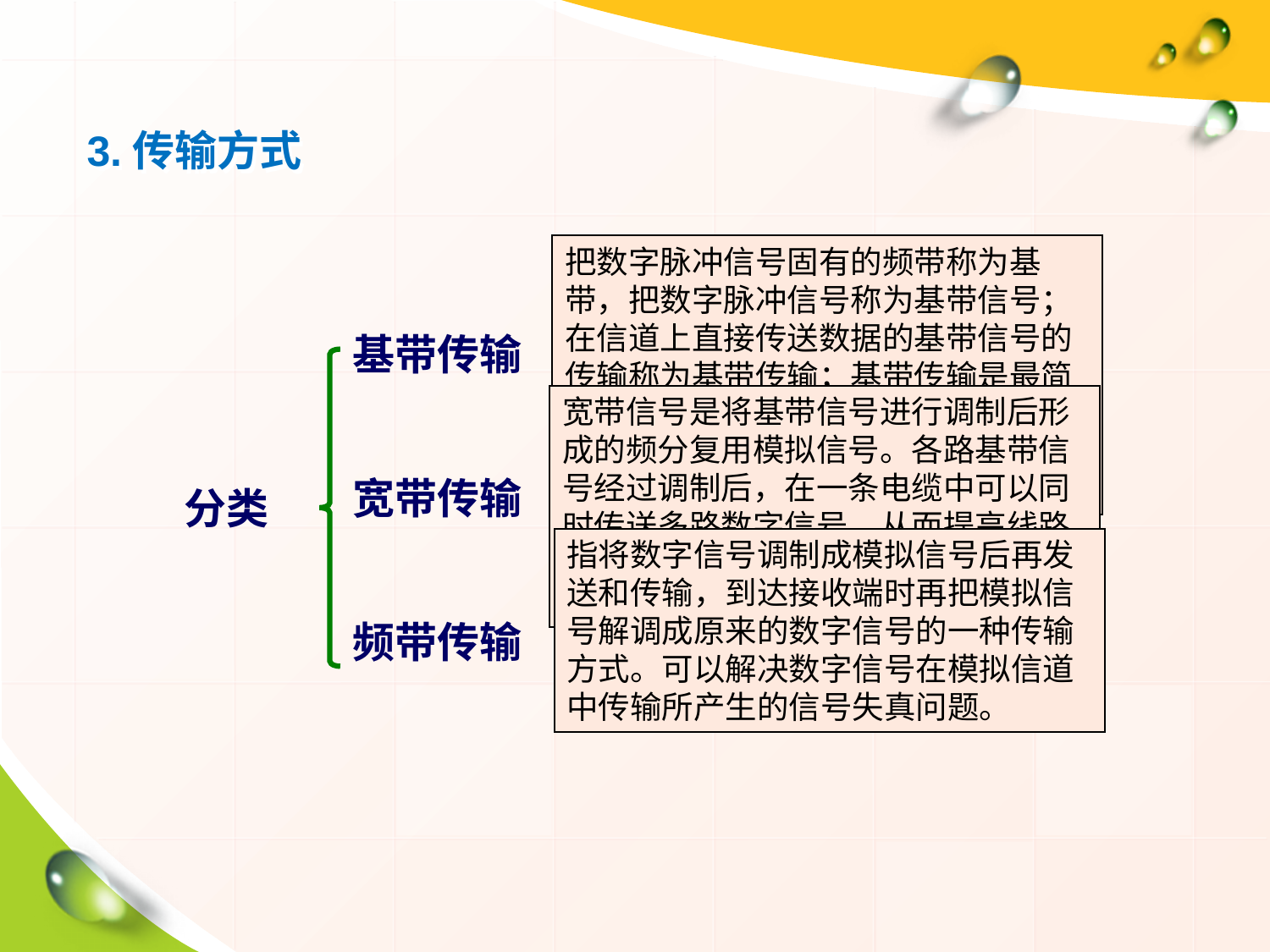

# 3.传输方式

把数字脉冲信号固有的频带称为基带，把数字脉冲信号称为基带信号；在信道上直接传送数据的基带信号的传输称为基带传输；基带传输是最简单、最基本的传输方式，常用于局域网中。

基带传输

宽带传输

频带传输

宽带信号是将基带信号进行调制后形成的频分复用模拟信号。各路基带信号经过调制后，在一条电缆中可以同时传送多路数字信号，从而提高线路的利用率。

分类
指将数字信号调制成模拟信号后再发送和传输，到达接收端时再把模拟信号解调成原来的数字信号的一种传输方式。可以解决数字信号在模拟信道中传输所产生的信号失真问题。